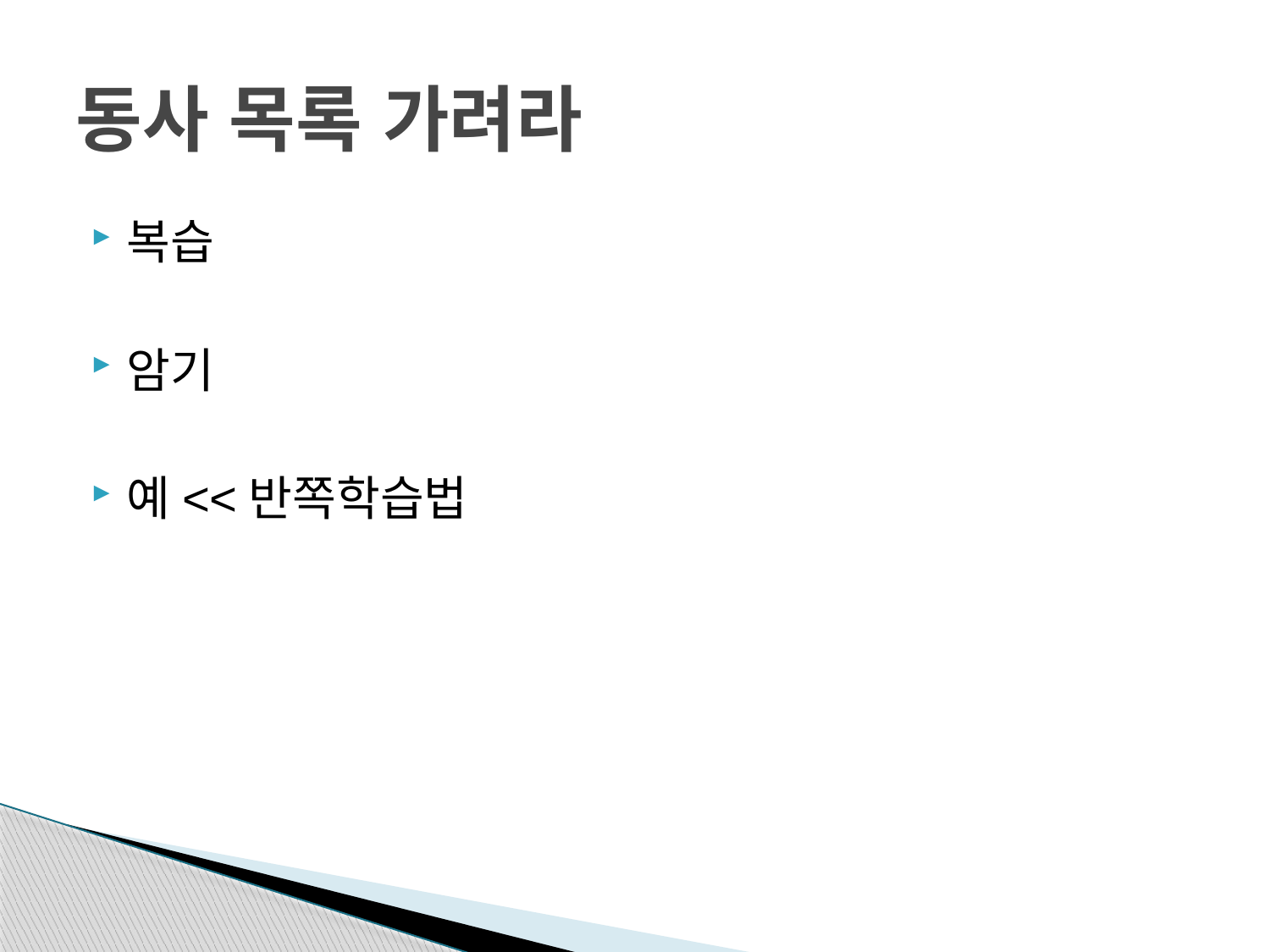

# 동사 목록 가려라
복습

암기

예<<반쪽학습법